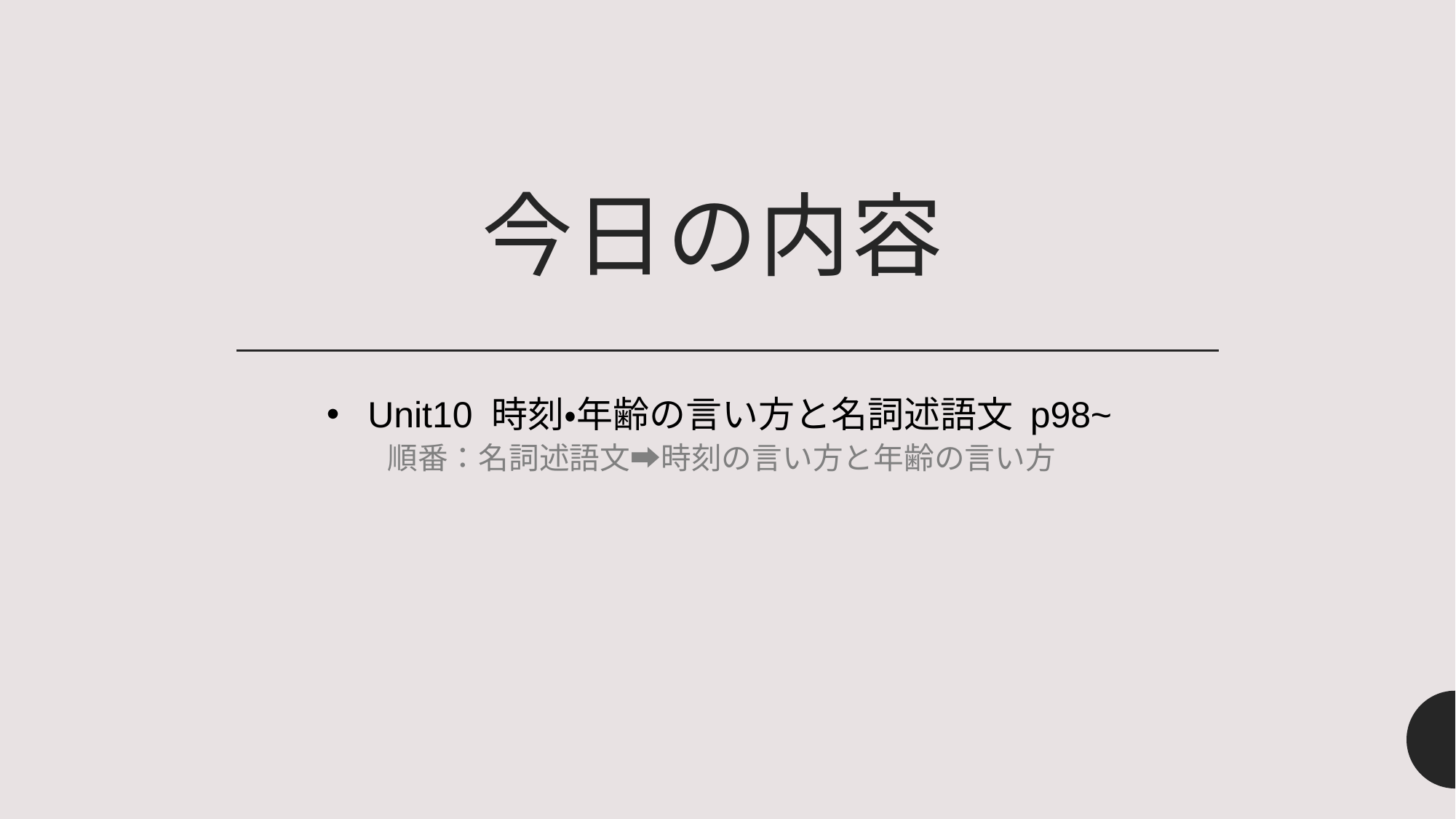

# 今日の内容
Unit10 時刻・年齢の言い方と名詞述語文 p98~
　　順番：名詞述語文➡時刻の言い方と年齢の言い方